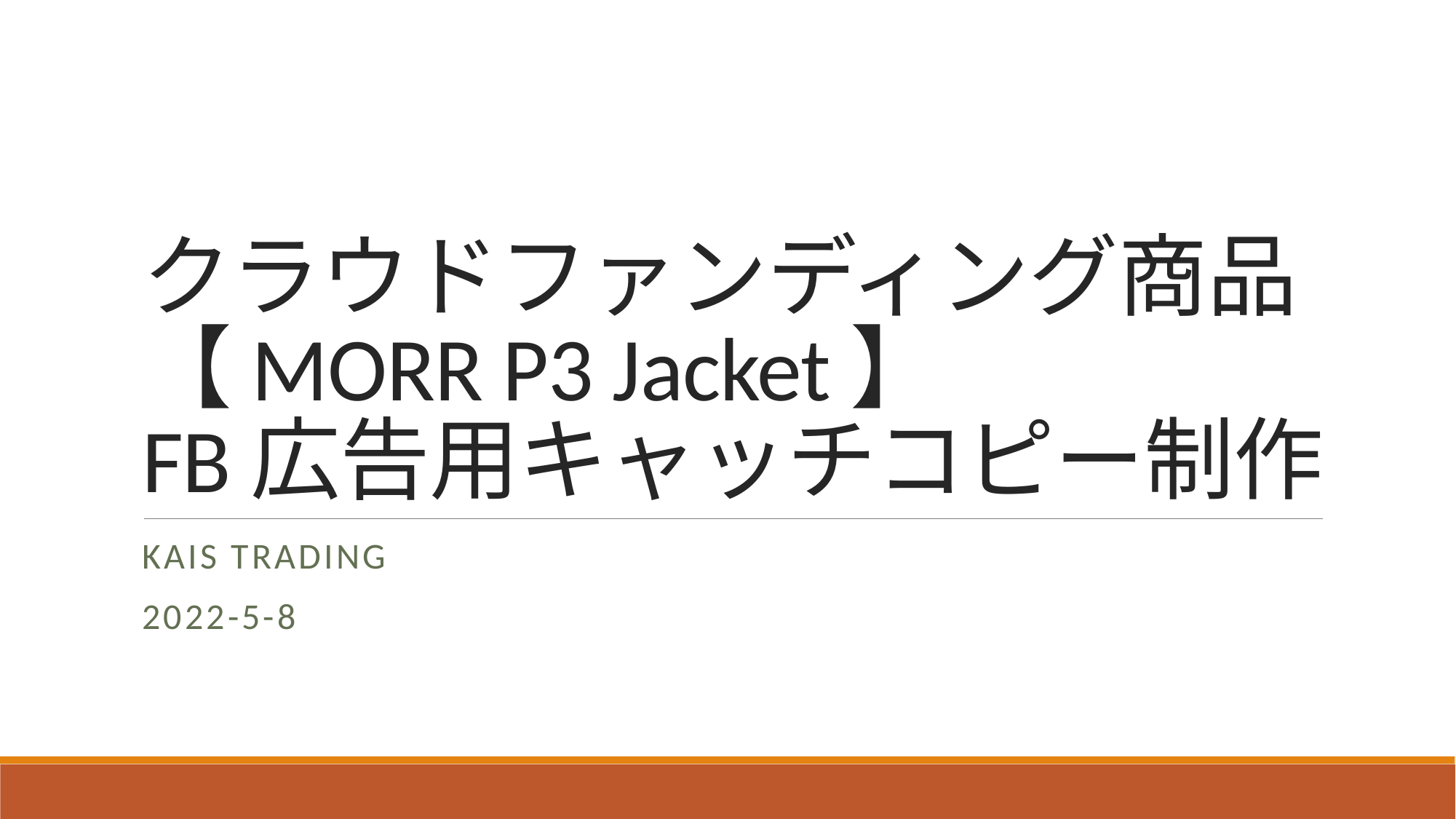

# クラウドファンディング商品 【MORR P3 Jacket】 FB広告用キャッチコピー制作
KAIS TRADING
2022-5-8